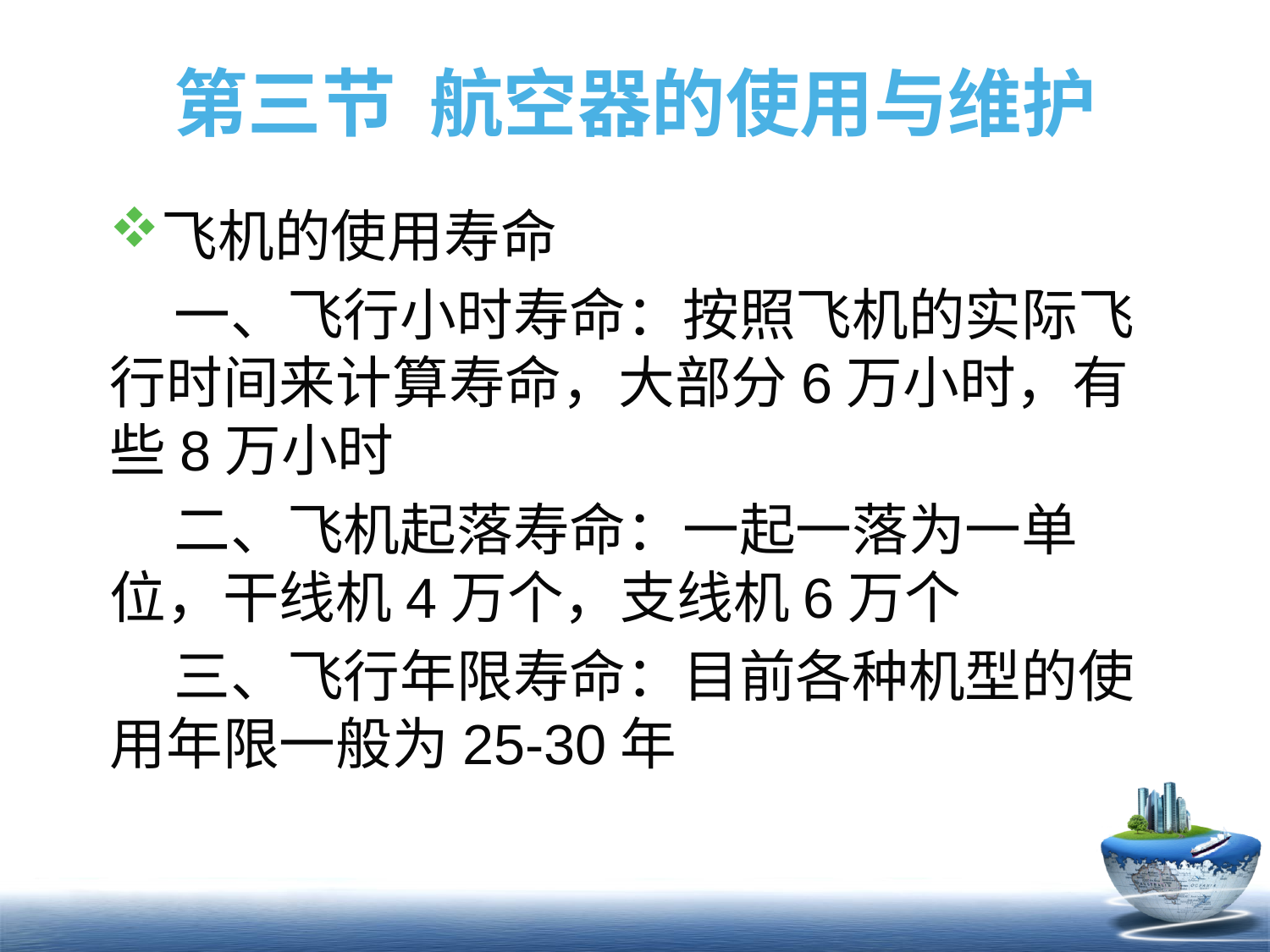

# 第三节  航空器的使用与维护
飞机的使用寿命
    一、飞行小时寿命：按照飞机的实际飞行时间来计算寿命，大部分6万小时，有些8万小时
    二、飞机起落寿命：一起一落为一单位，干线机4万个，支线机6万个
    三、飞行年限寿命：目前各种机型的使用年限一般为25-30年